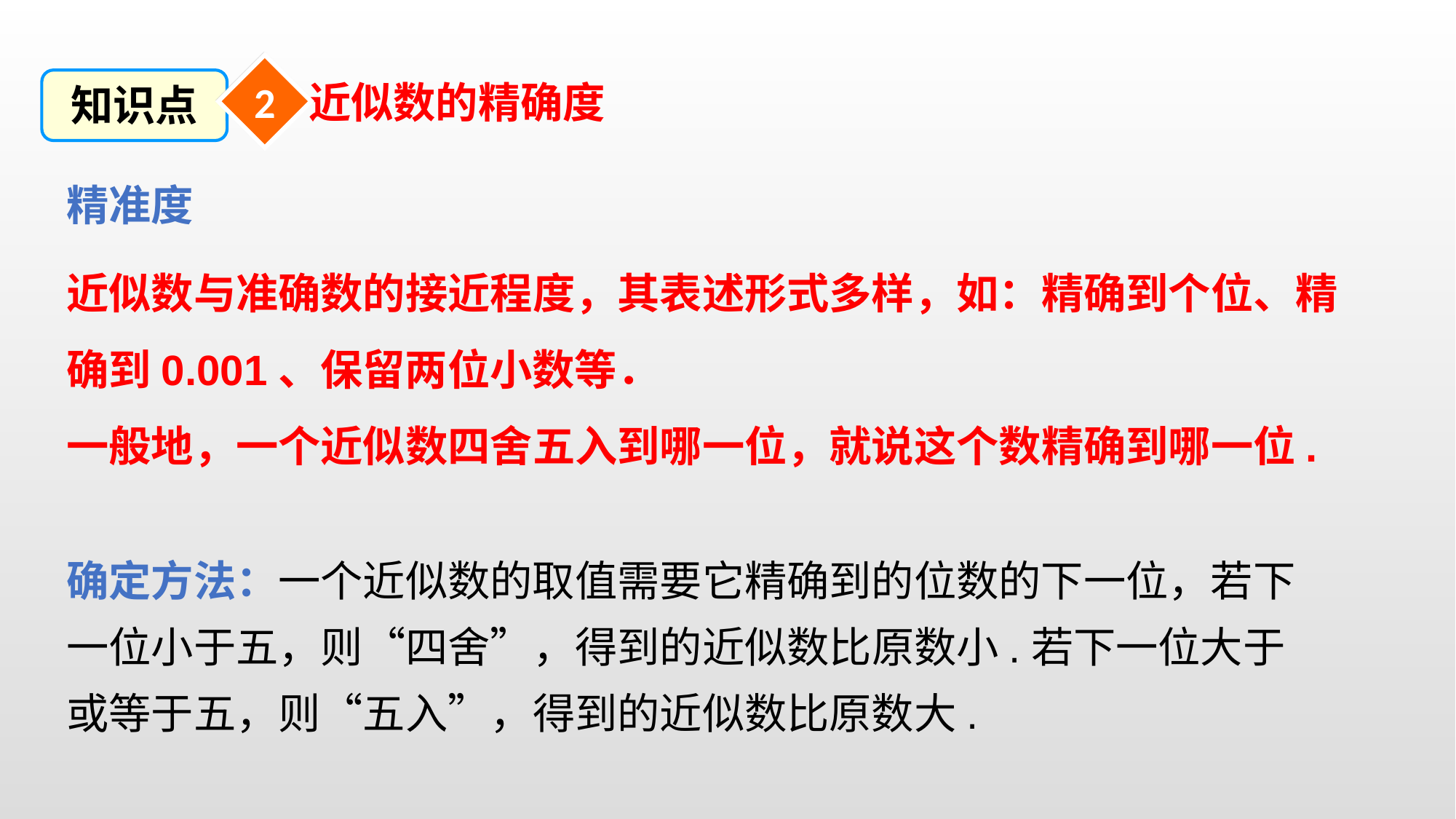

2
知识点
近似数的精确度
精准度
近似数与准确数的接近程度，其表述形式多样，如：精确到个位、精确到0.001、保留两位小数等．
一般地，一个近似数四舍五入到哪一位，就说这个数精确到哪一位.
确定方法：一个近似数的取值需要它精确到的位数的下一位，若下一位小于五，则“四舍”，得到的近似数比原数小.若下一位大于或等于五，则“五入”，得到的近似数比原数大.